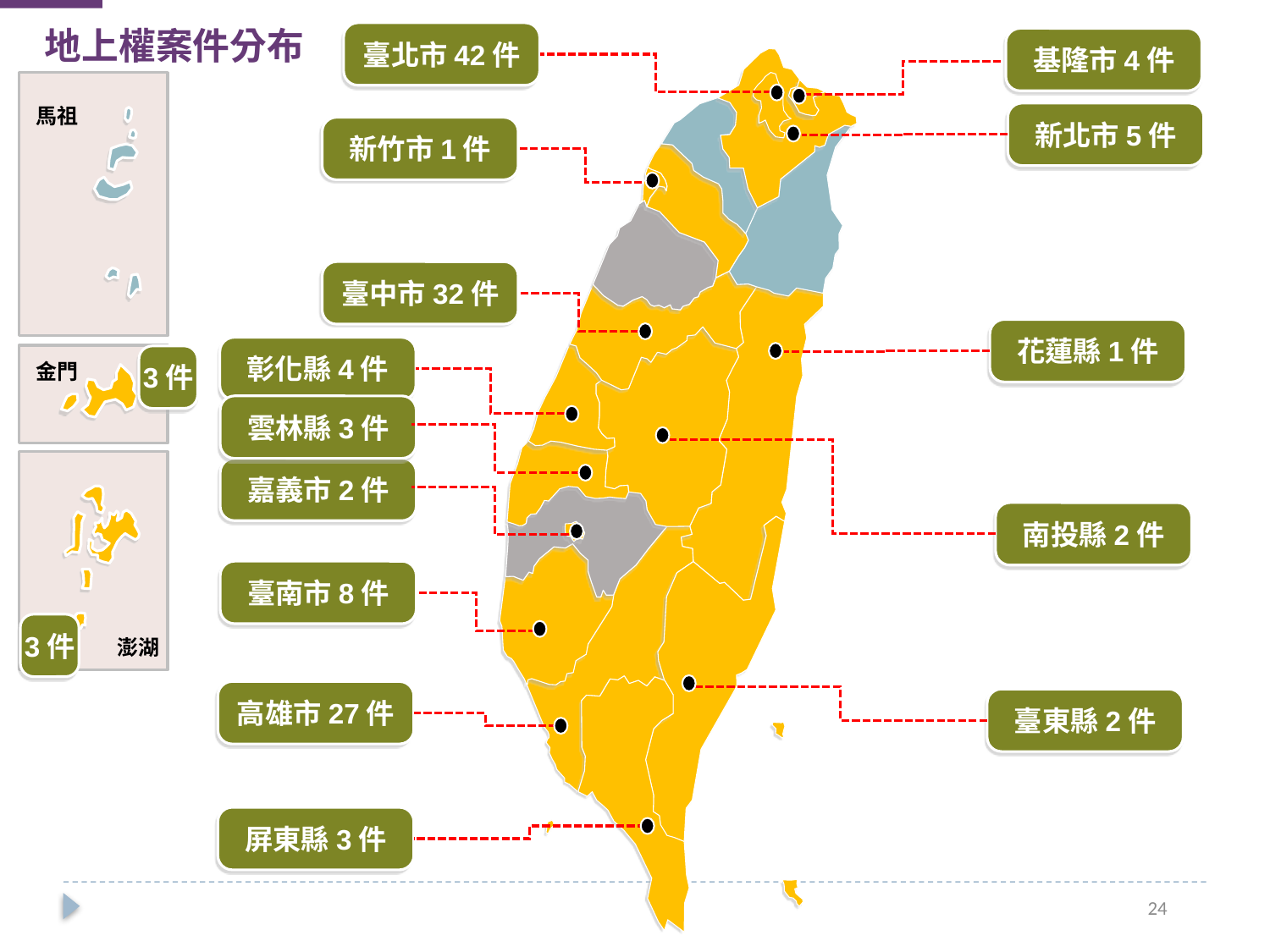

地上權案件分布
臺北市42件
基隆市4件

馬祖

新北市5件

新竹市1件

臺中市32件

花蓮縣1件

彰化縣4件

3件

金門

雲林縣3件

嘉義市2件

南投縣2件

臺南市8件

3件

澎湖

高雄市27件

臺東縣2件

屏東縣3件

24